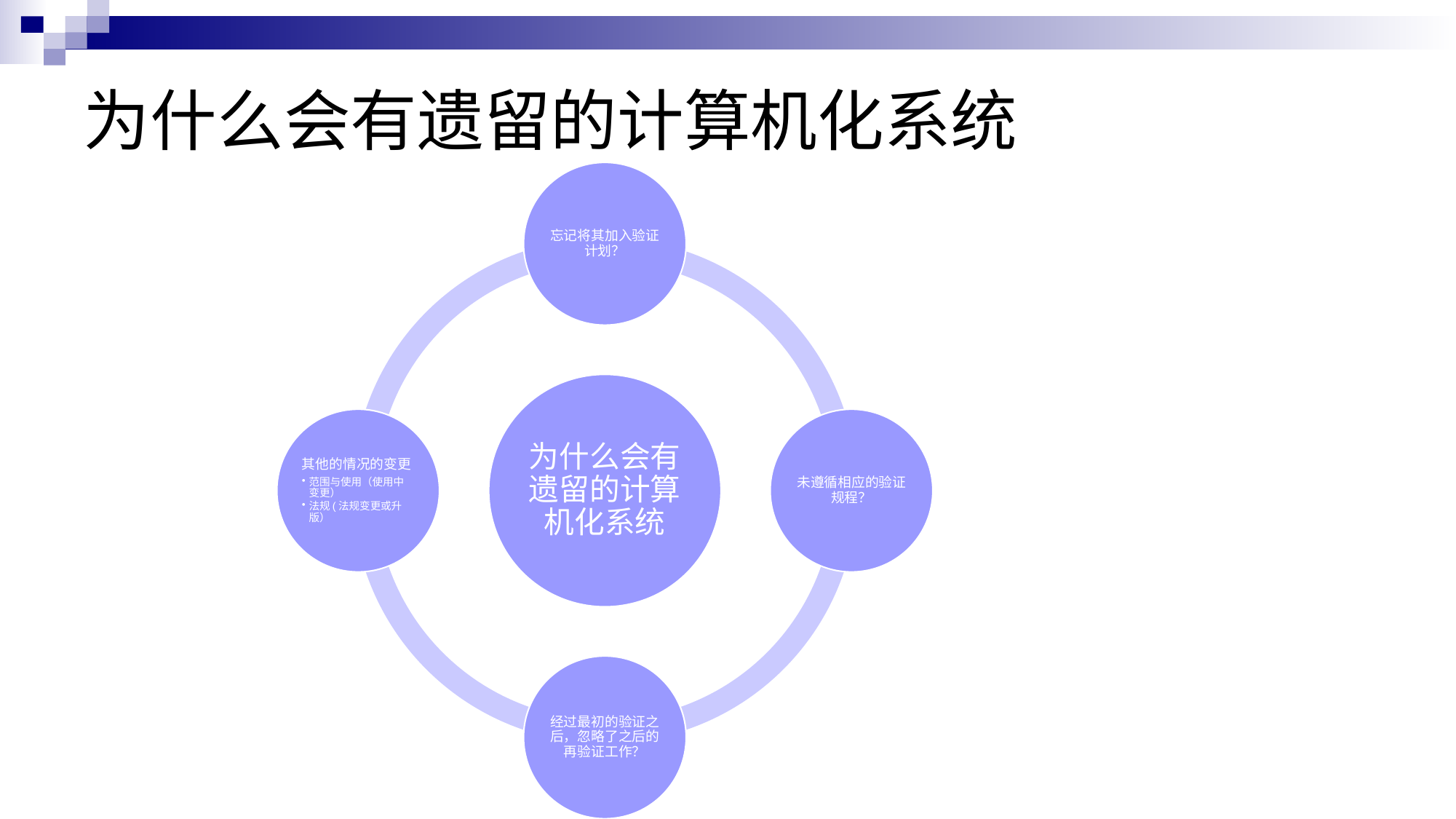

# 为什么会有遗留的计算机化系统
为什么会有遗留的计算机化系统
忘记将其加入验证计划？
未遵循相应的验证规程？
经过最初的验证之后，忽略了之后的再验证工作？
其他的情况的变更
范围与使用（使用中变更）
法规(法规变更或升版）